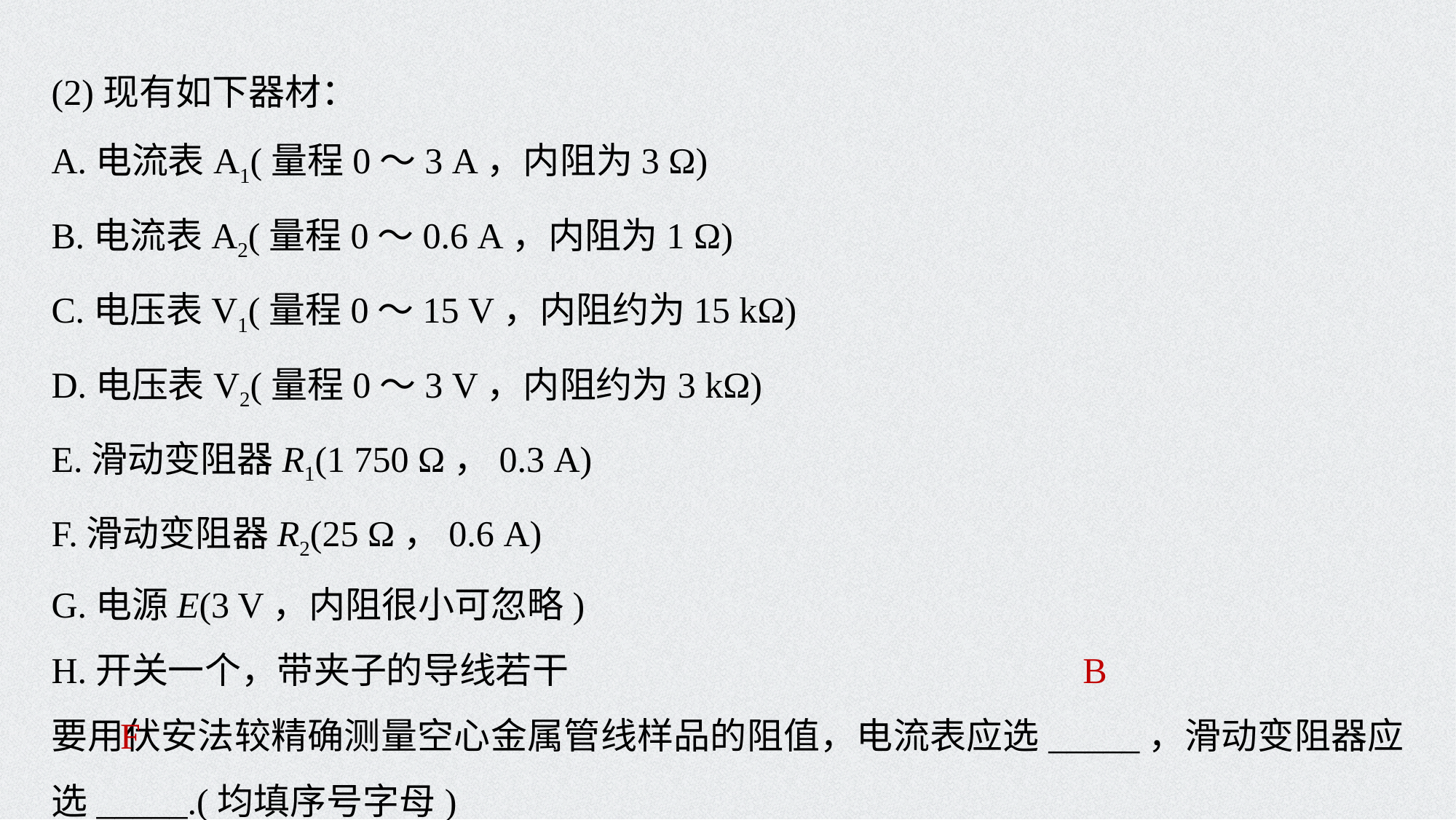

(2)现有如下器材：
A.电流表A1(量程0～3 A，内阻为3 Ω)
B.电流表A2(量程0～0.6 A，内阻为1 Ω)
C.电压表V1(量程0～15 V，内阻约为15 kΩ)
D.电压表V2(量程0～3 V，内阻约为3 kΩ)
E.滑动变阻器R1(1 750 Ω，0.3 A)
F.滑动变阻器R2(25 Ω，0.6 A)
G.电源E(3 V，内阻很小可忽略)
H.开关一个，带夹子的导线若干
要用伏安法较精确测量空心金属管线样品的阻值，电流表应选_____，滑动变阻器应选_____.(均填序号字母)
B
 F